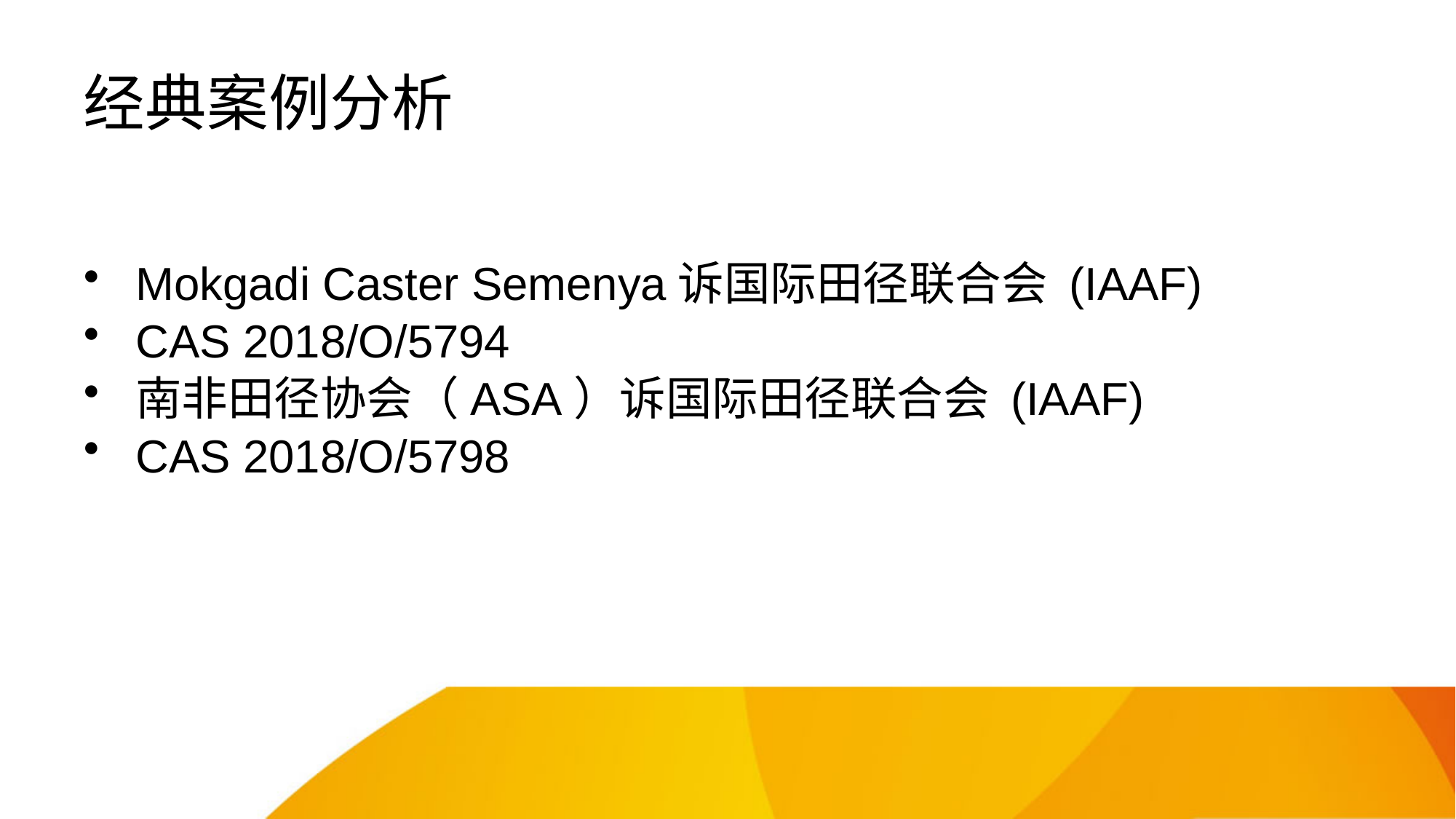

# 经典案例分析

Mokgadi Caster Semenya诉国际田径联合会 (IAAF)
CAS 2018/O/5794
南非田径协会（ASA）诉国际田径联合会 (IAAF)
CAS 2018/O/5798